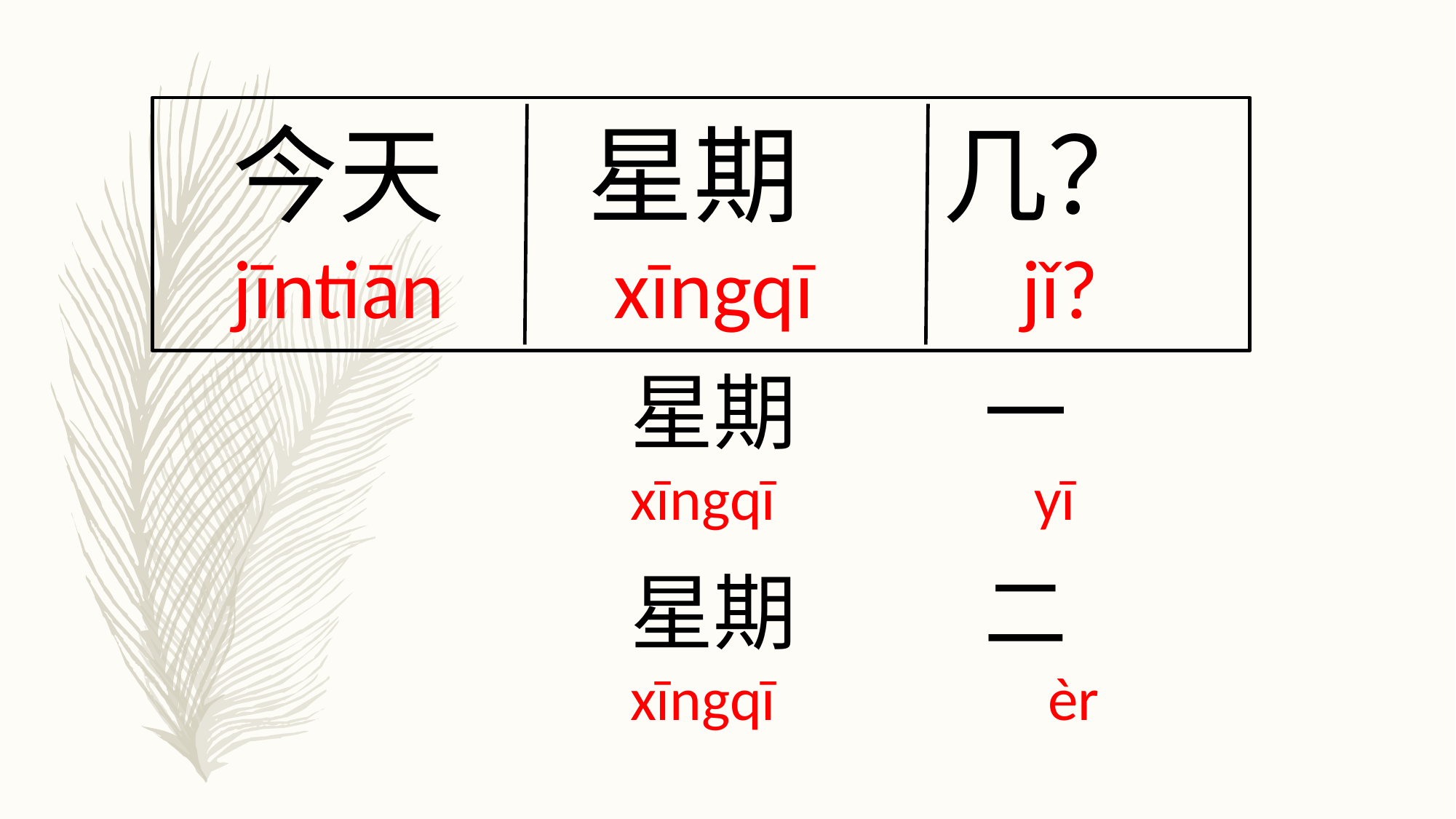

今天      星期      几？
jīntiān         xīngqī           jǐ?
星期          一
xīngqī                   yī

星期          二
xīngqī                    èr